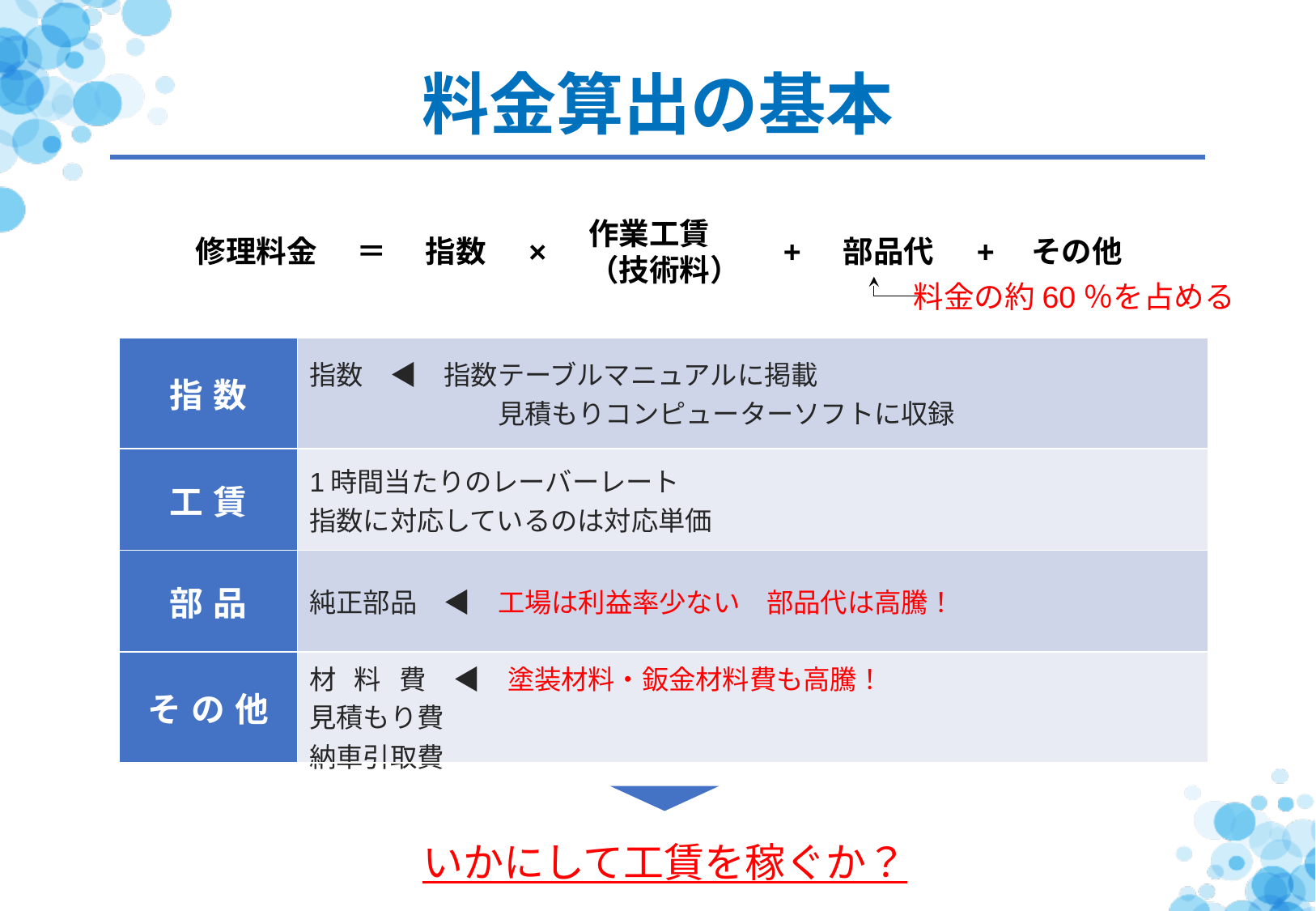

# 料金算出の基本
作業工賃
（技術料）
修理料金
＝
指数
×
+
部品代
+
その他
料金の約60％を占める
| 指数 | 指数　◀　指数テーブルマニュアルに掲載 　　　　　　　見積もりコンピューターソフトに収録 |
| --- | --- |
| 工賃 | 1時間当たりのレーバーレート 指数に対応しているのは対応単価 |
| 部品 | 純正部品　◀　工場は利益率少ない　部品代は高騰！ |
| その他 | 材 料 費　◀　塗装材料・鈑金材料費も高騰！ 見積もり費　 納車引取費 |

いかにして工賃を稼ぐか？